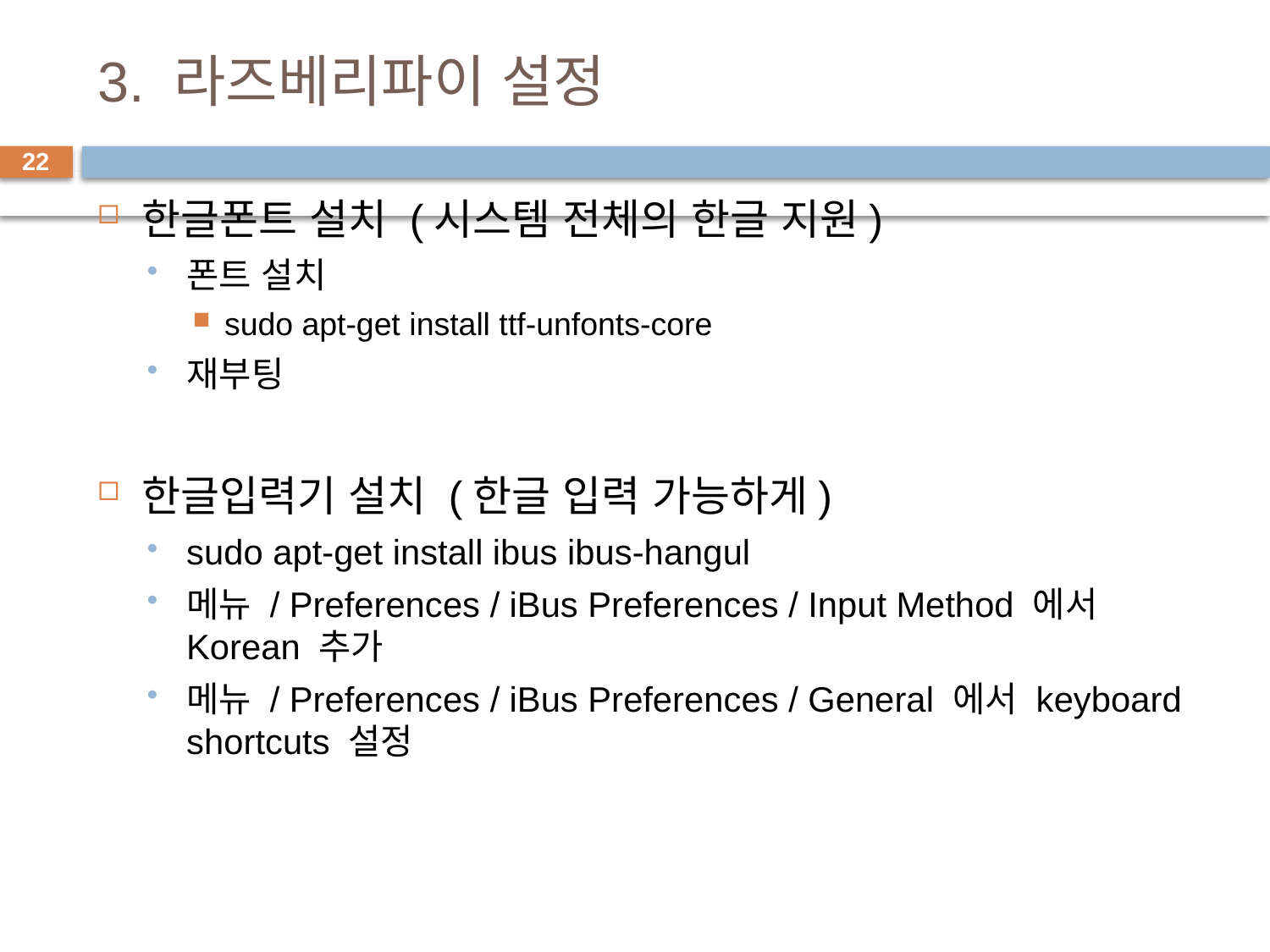

# 3. 라즈베리파이 설정
22
한글폰트 설치 (시스템 전체의 한글 지원)
폰트 설치
sudo apt-get install ttf-unfonts-core
재부팅

한글입력기 설치 (한글 입력 가능하게)
sudo apt-get install ibus ibus-hangul
메뉴 / Preferences / iBus Preferences / Input Method 에서 Korean 추가
메뉴 / Preferences / iBus Preferences / General 에서 keyboard shortcuts 설정